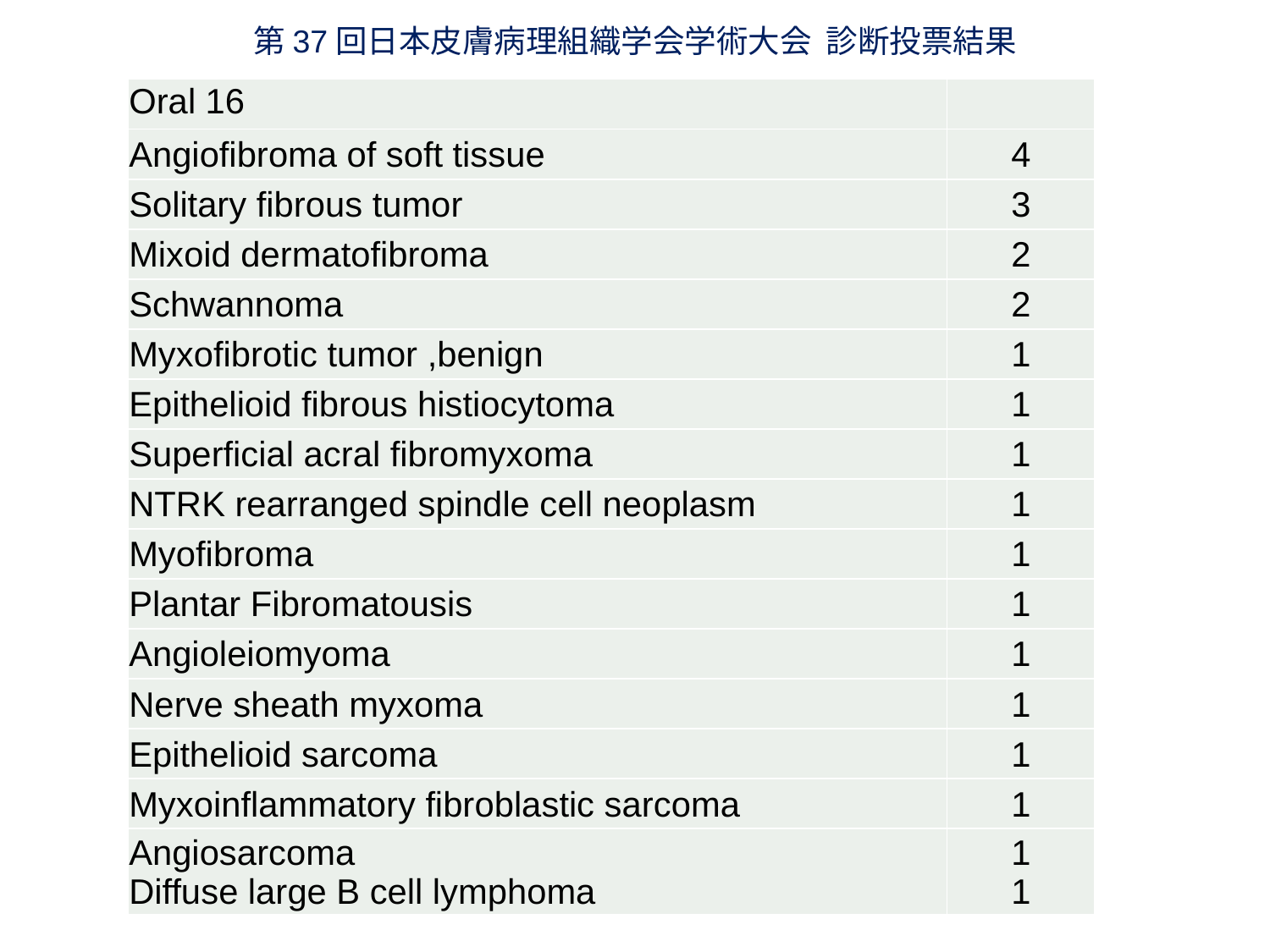

第37回日本皮膚病理組織学会学術大会  診断投票結果
| Oral 16 |  |
| --- | --- |
| Angiofibroma of soft tissue | 4 |
| Solitary fibrous tumor | 3 |
| Mixoid dermatofibroma | 2 |
| Schwannoma | 2 |
| Myxofibrotic tumor ,benign | 1 |
| Epithelioid fibrous histiocytoma | 1 |
| Superficial acral fibromyxoma | 1 |
| NTRK rearranged spindle cell neoplasm | 1 |
| Myofibroma | 1 |
| Plantar Fibromatousis | 1 |
| Angioleiomyoma | 1 |
| Nerve sheath myxoma | 1 |
| Epithelioid sarcoma | 1 |
| Myxoinflammatory fibroblastic sarcoma | 1 |
| Angiosarcoma Diffuse large B cell lymphoma | 1 1 |